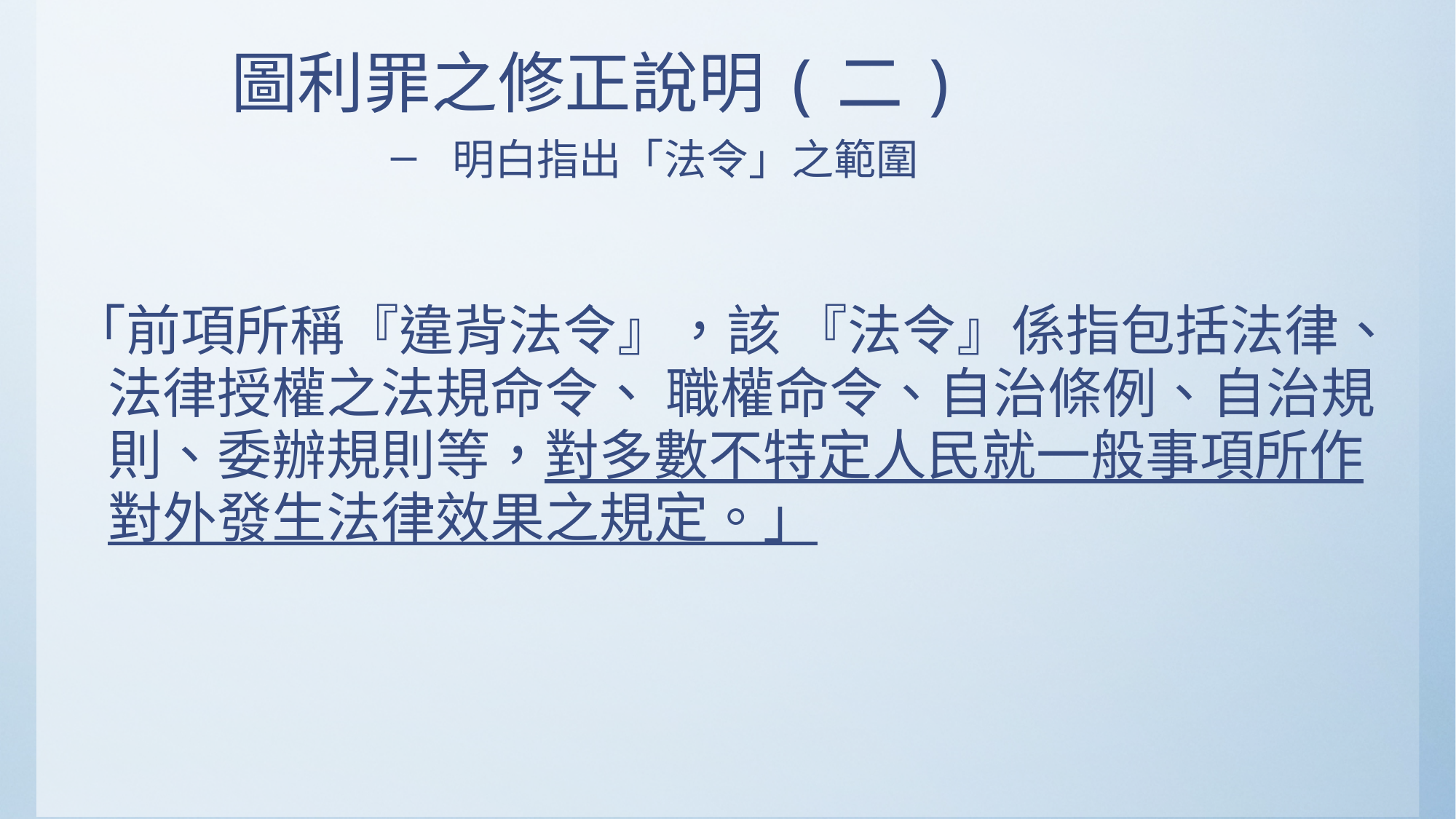

圖利罪之修正說明(二)
    ─ 明白指出「法令」之範圍

「前項所稱『違背法令』，該 『法令』係指包括法律、法律授權之法規命令、 職權命令、自治條例、自治規則、委辦規則等，對多數不特定人民就一般事項所作對外發生法律效果之規定。」